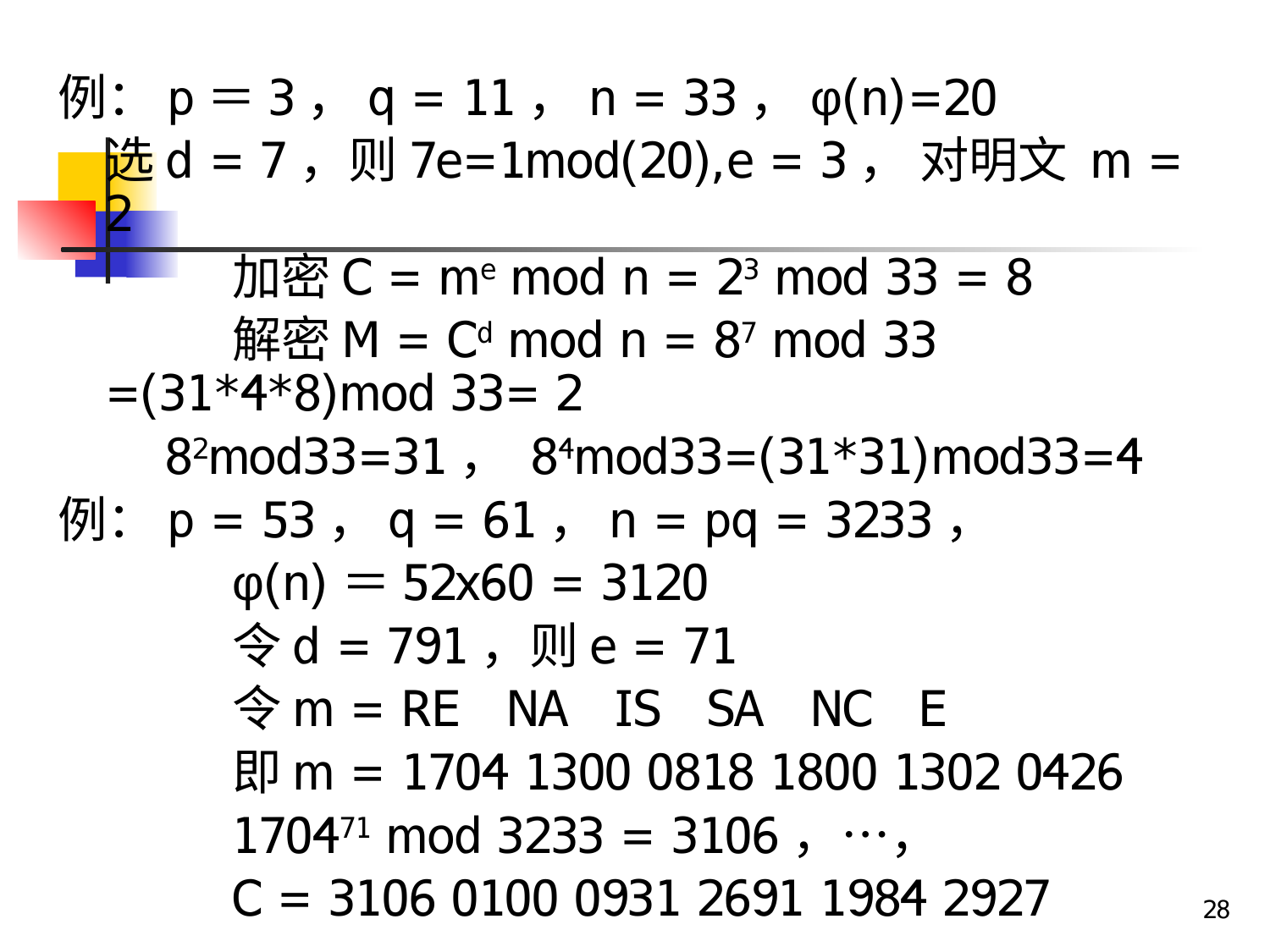

例：p＝3，q = 11，n = 33，φ(n)=20
	选d = 7，则7e=1mod(20),e = 3， 对明文 m = 2
		加密C = me mod n = 23 mod 33 = 8
		解密M = Cd mod n = 87 mod 33             =(31*4*8)mod 33= 2
       82mod33=31， 84mod33=(31*31)mod33=4
例：p = 53，q = 61，n = pq = 3233，
		φ(n)＝52x60 = 3120
		令d = 791，则e = 71
		令m = RE   NA   IS   SA   NC   E
		即m = 1704 1300 0818 1800 1302 0426
		170471 mod 3233 = 3106，…，
		C = 3106 0100 0931 2691 1984 2927
28